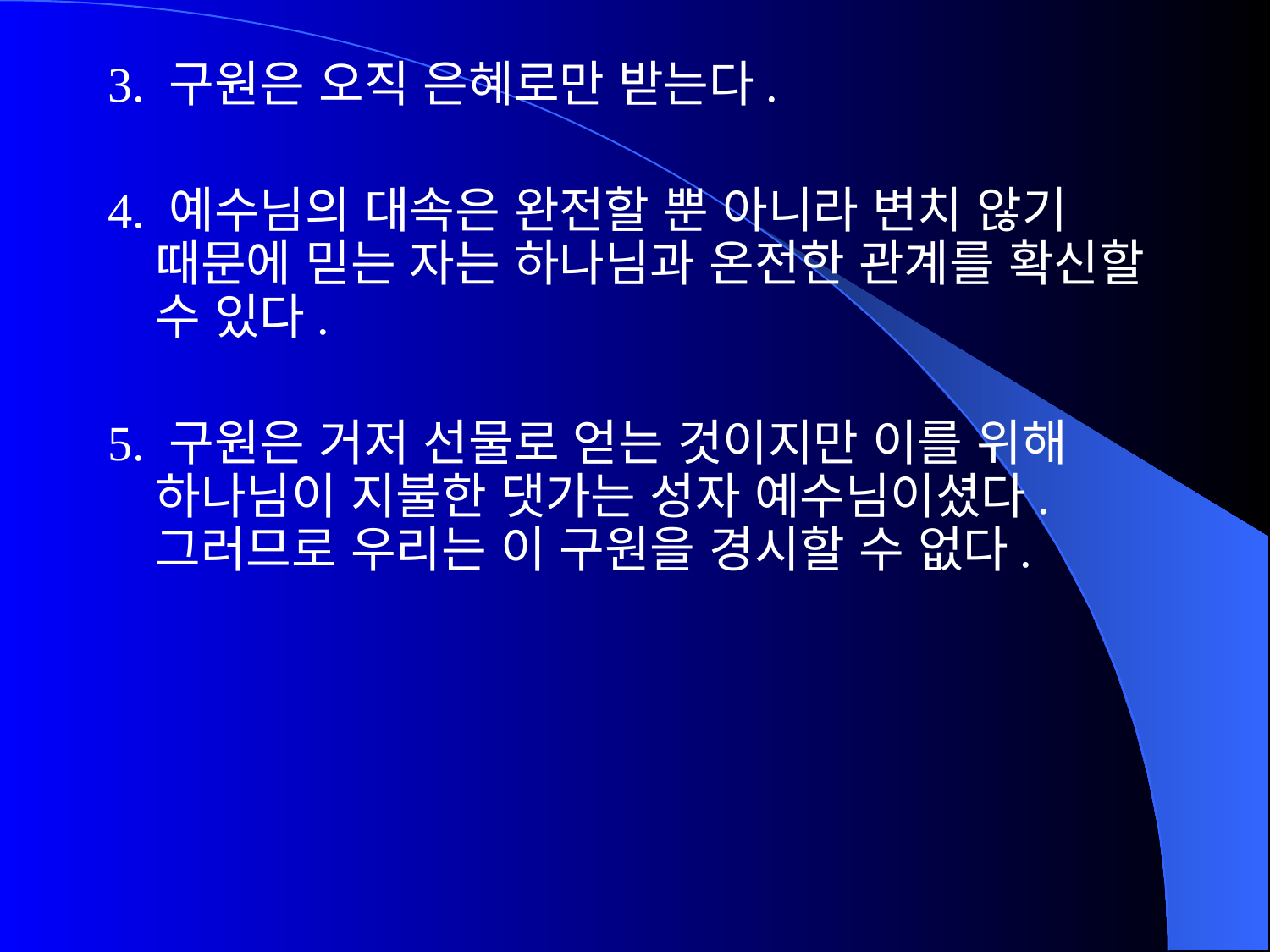

3. 구원은 오직 은혜로만 받는다.

4. 예수님의 대속은 완전할 뿐 아니라 변치 않기 때문에 믿는 자는 하나님과 온전한 관계를 확신할 수 있다.

5. 구원은 거저 선물로 얻는 것이지만 이를 위해 하나님이 지불한 댓가는 성자 예수님이셨다. 그러므로 우리는 이 구원을 경시할 수 없다.